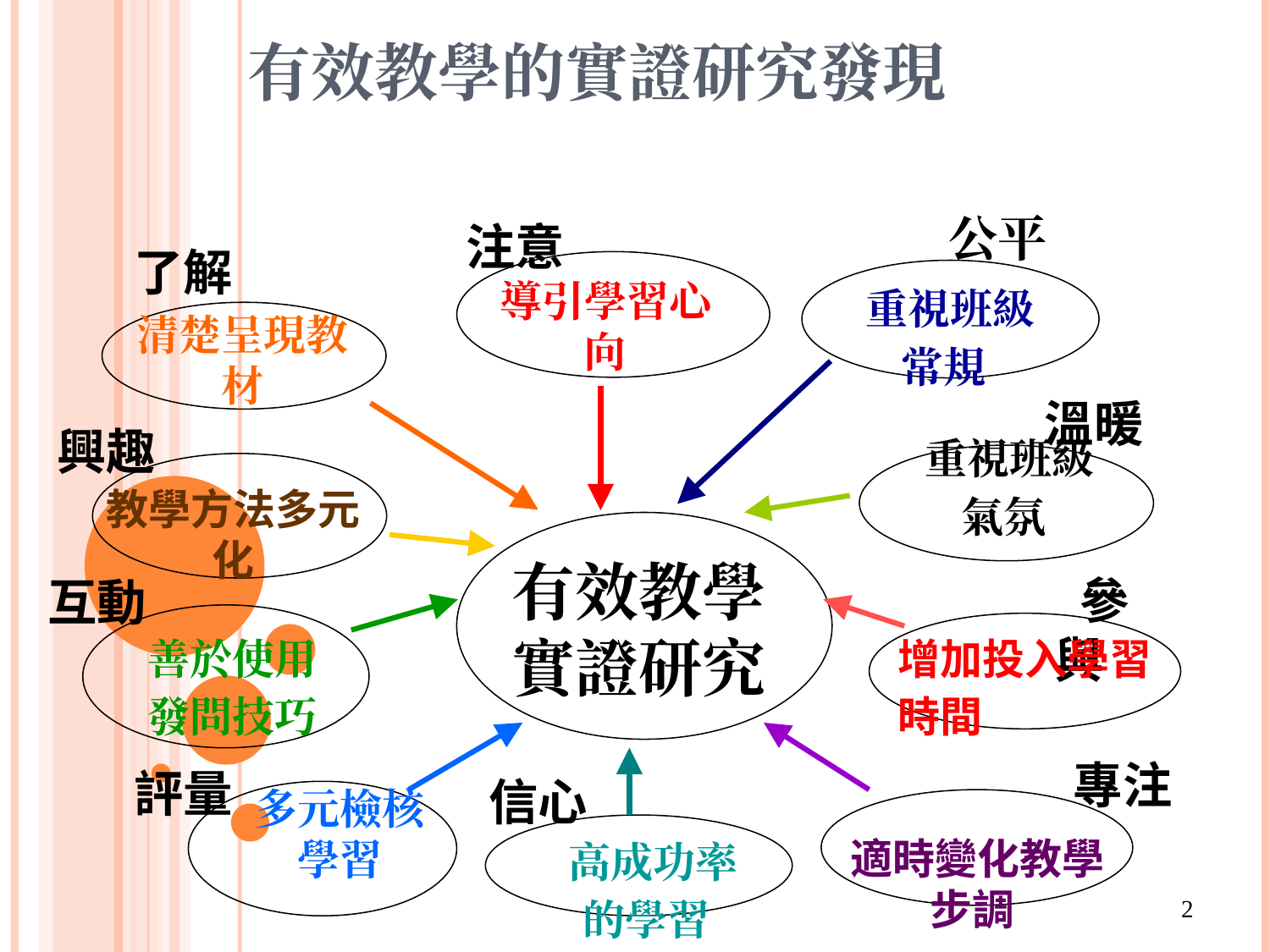

有效教學的實證研究發現

公平
 注意
了解

導引學習心向

清楚呈現教材

溫暖

興趣

有效教學
實證研究
 參與
互動

專注
評量
信心

重視班級常規
重視班級
氣氛
教學方法多元化
善於使用發問技巧
增加投入學習時間
多元檢核學習
適時變化教學步調
高成功率
的學習
2